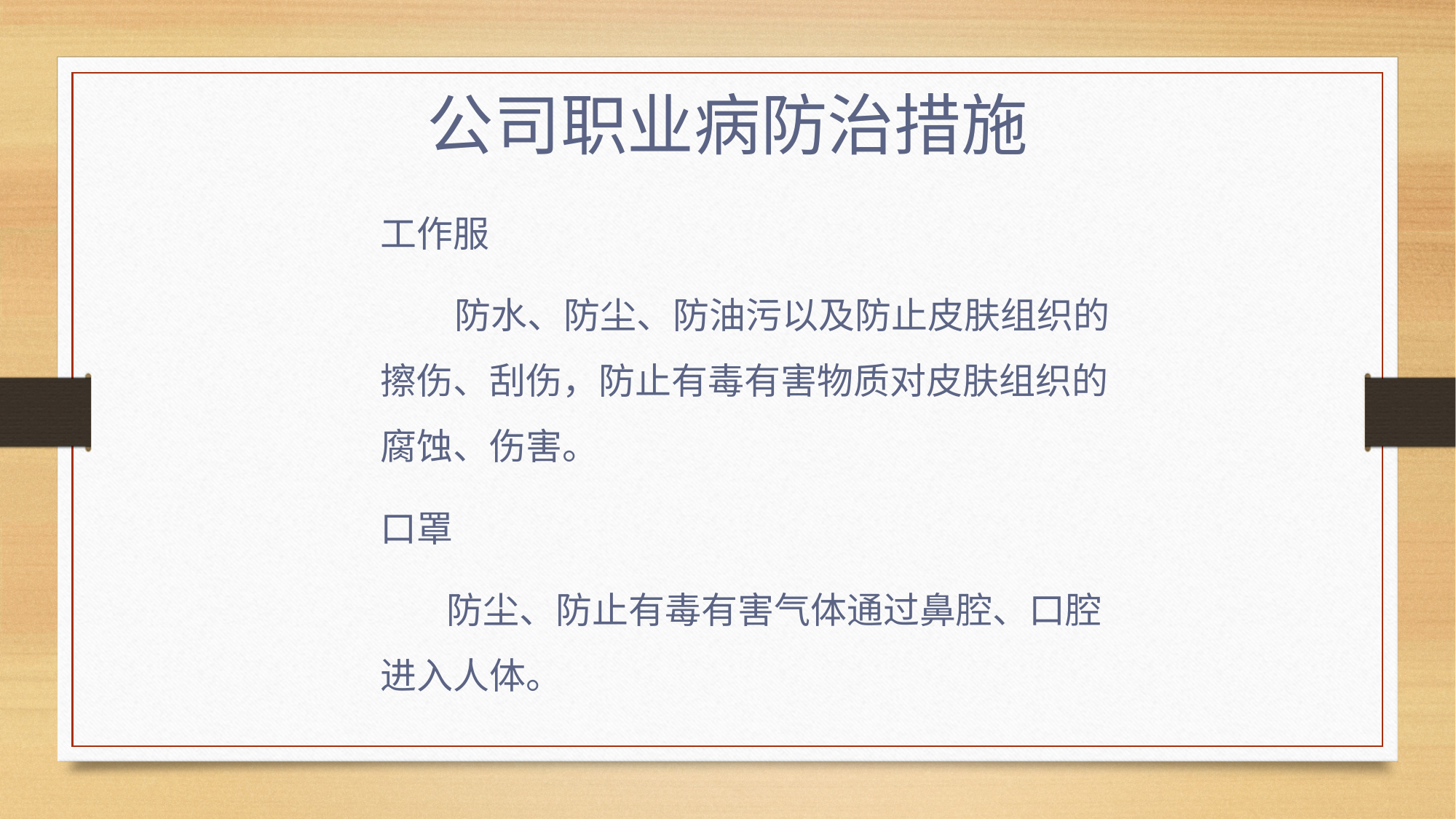

公司职业病防治措施
工作服
        防水、防尘、防油污以及防止皮肤组织的擦伤、刮伤，防止有毒有害物质对皮肤组织的腐蚀、伤害。
口罩
       防尘、防止有毒有害气体通过鼻腔、口腔进入人体。